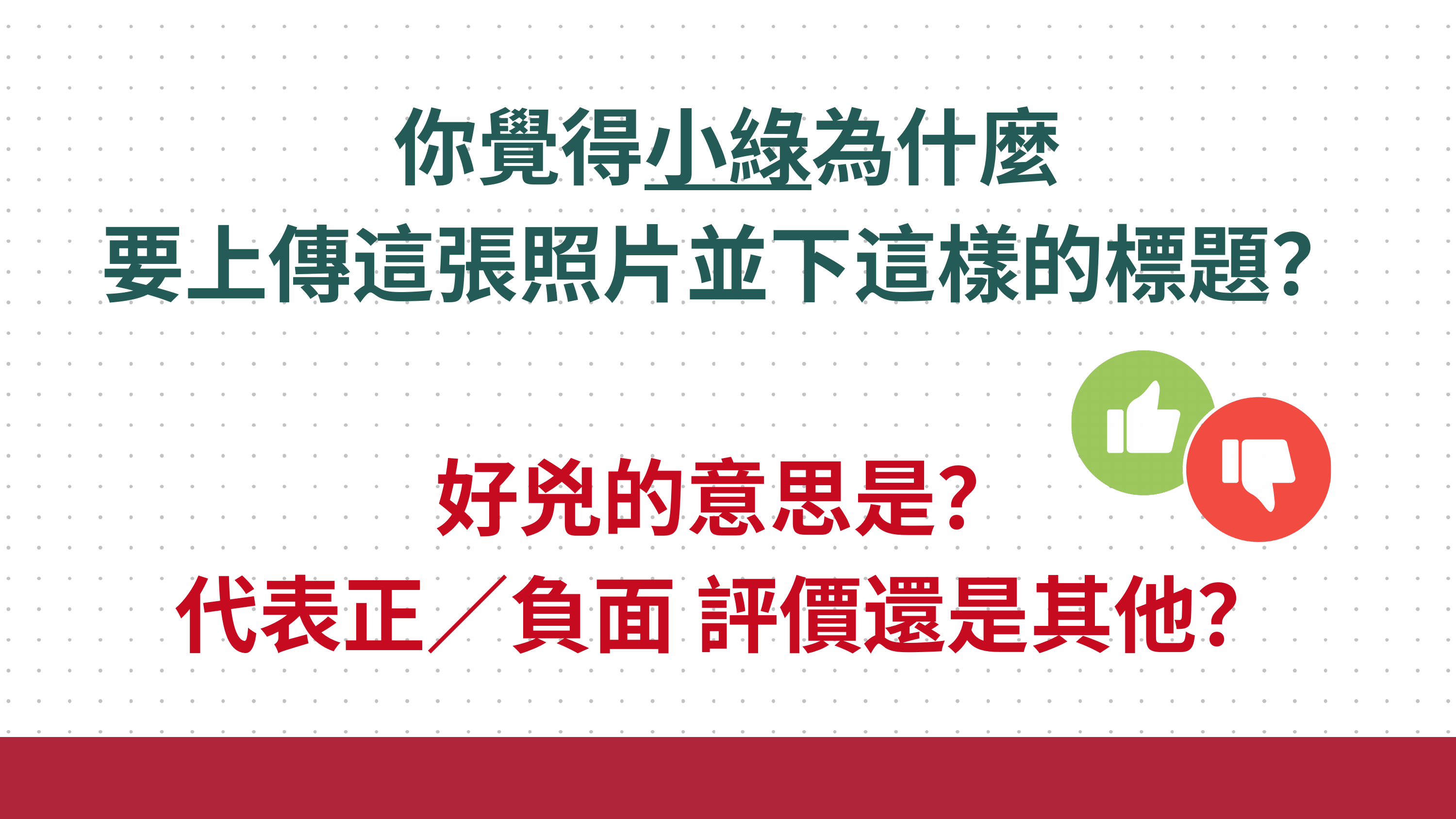

你覺得小綠為什麼
要上傳這張照片並下這樣的標題？

好兇的意思是？
代表正／負面 評價還是其他？